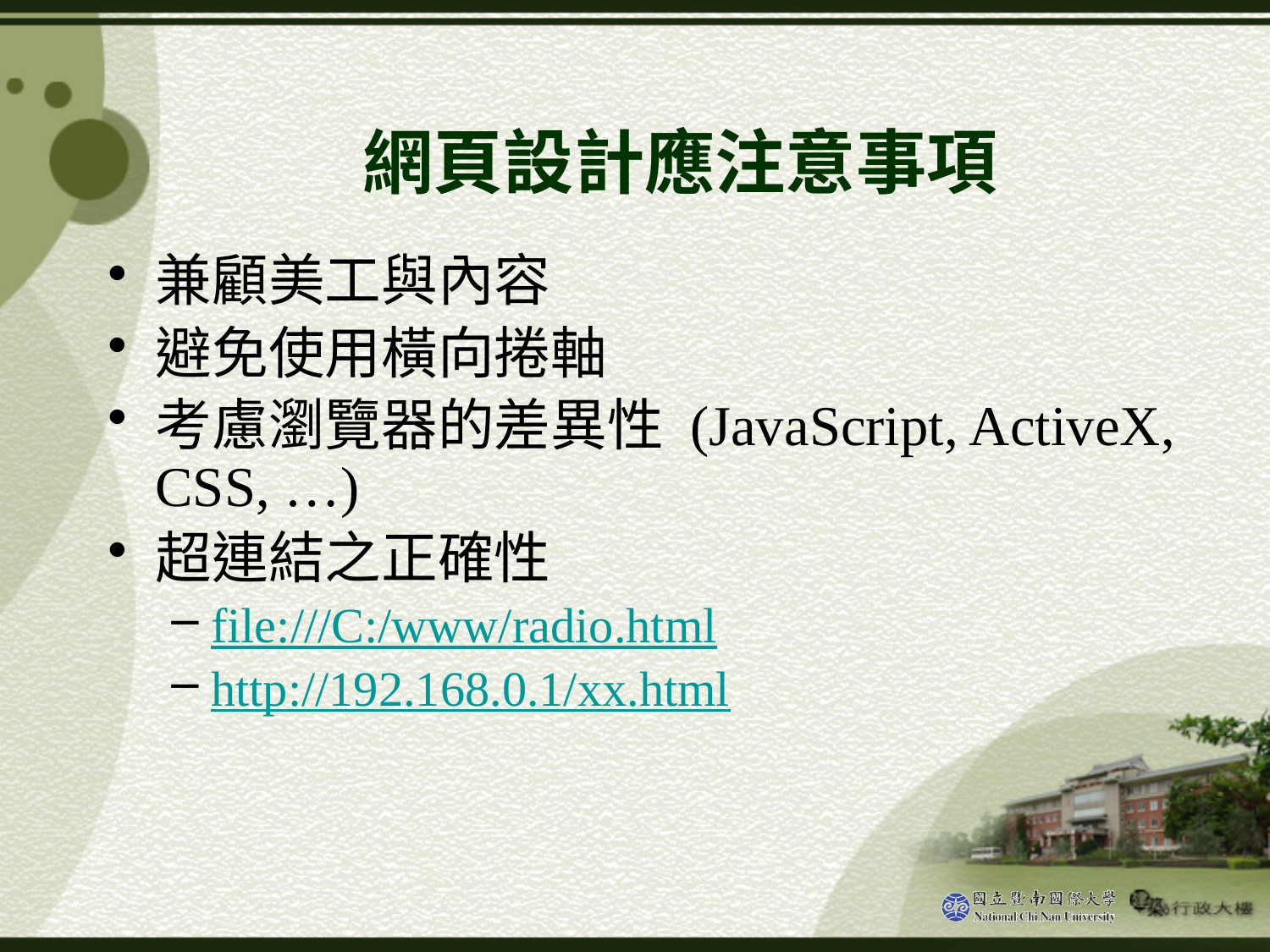

# 網頁設計應注意事項
兼顧美工與內容
避免使用橫向捲軸
考慮瀏覽器的差異性 (JavaScript, ActiveX, CSS, …)
超連結之正確性
file:///C:/www/radio.html
http://192.168.0.1/xx.html